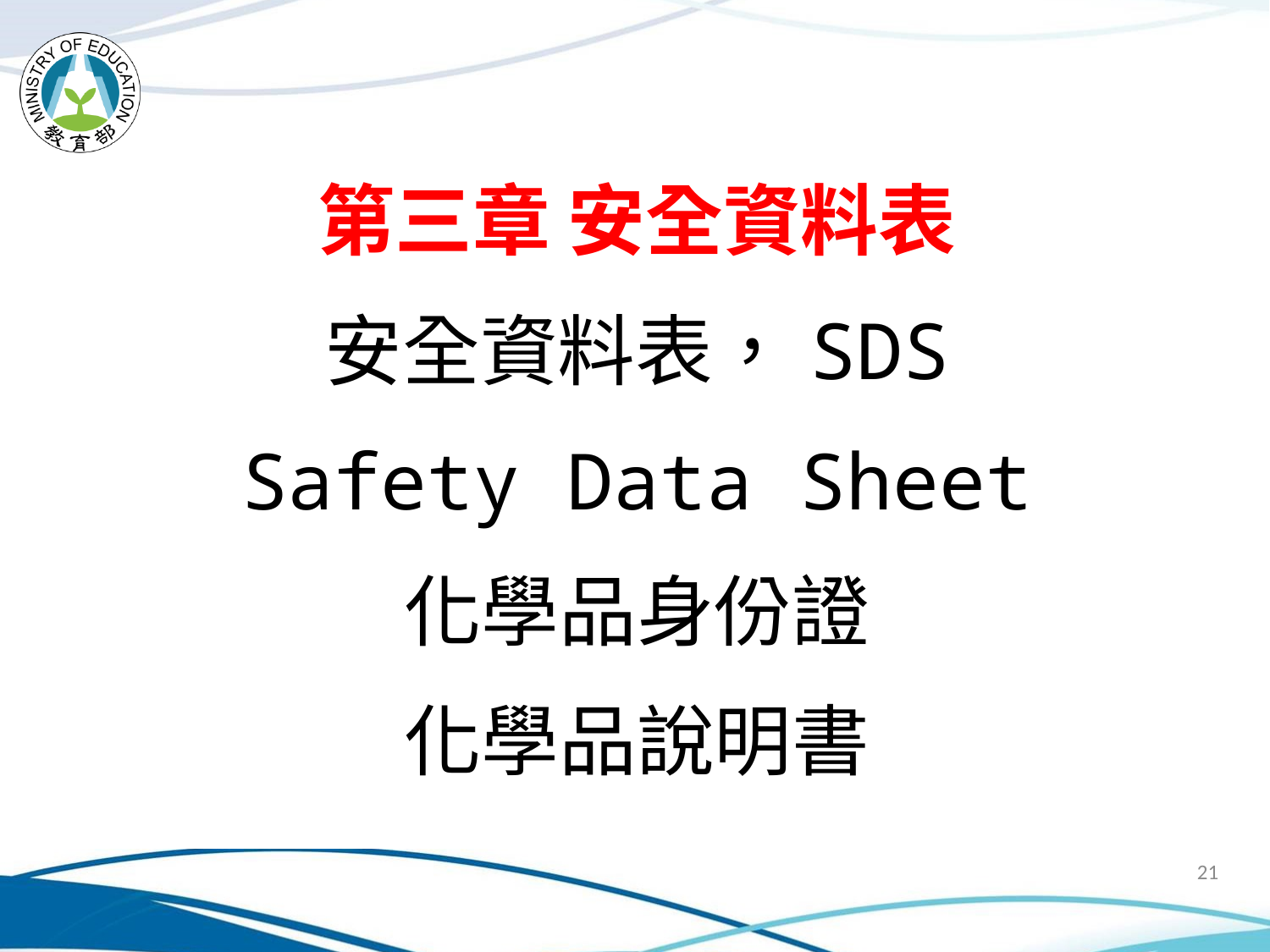

第三章 安全資料表
安全資料表，SDS
Safety Data Sheet
化學品身份證
化學品說明書
21